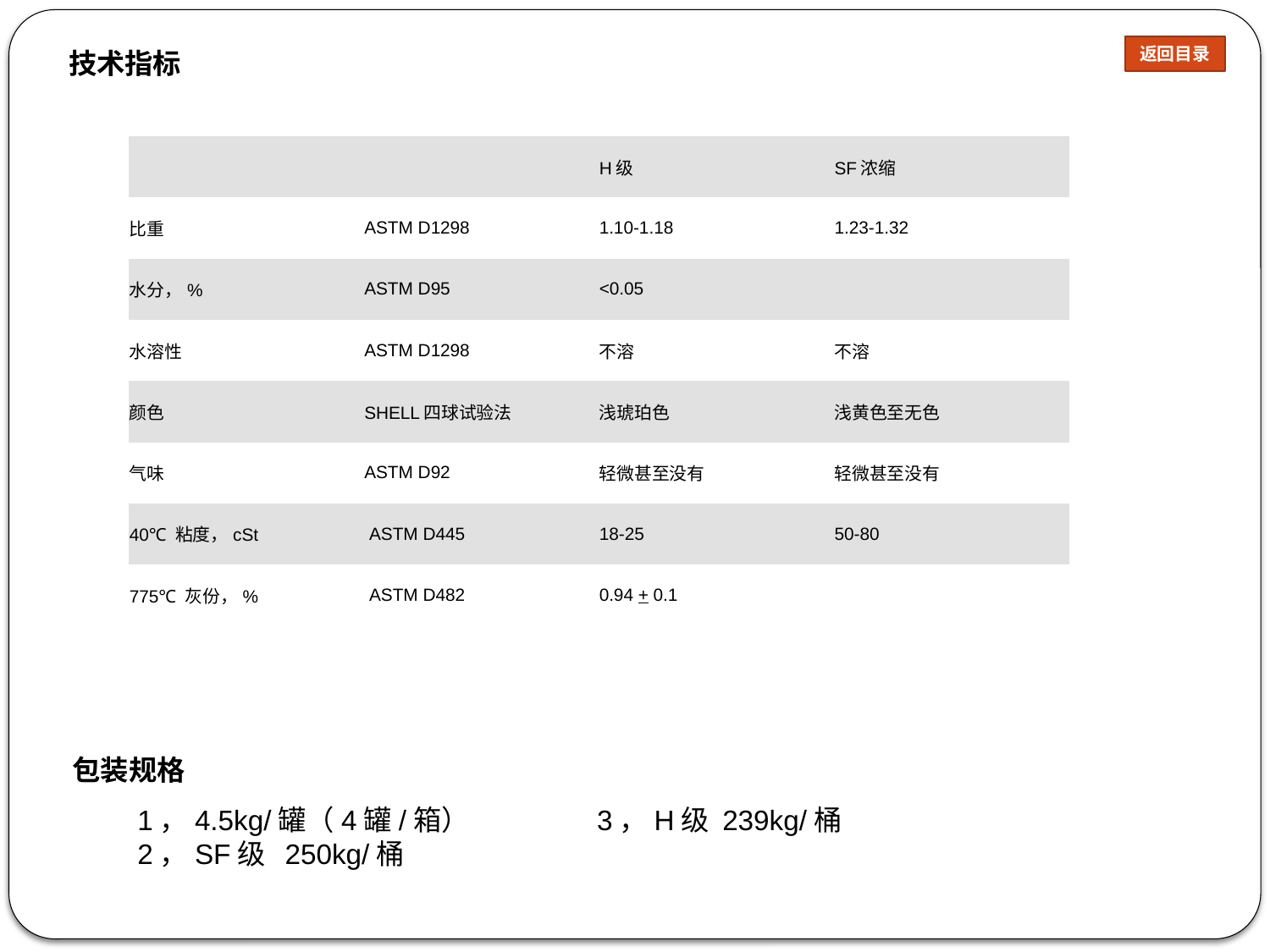

返回目录
技术指标
|  |  | H级 | SF浓缩 |
| --- | --- | --- | --- |
| 比重 | ASTM D1298 | 1.10-1.18 | 1.23-1.32 |
| 水分，% | ASTM D95 | <0.05 |  |
| 水溶性 | ASTM D1298 | 不溶 | 不溶 |
| 颜色 | SHELL四球试验法 | 浅琥珀色 | 浅黄色至无色 |
| 气味 | ASTM D92 | 轻微甚至没有 | 轻微甚至没有 |
| 40℃ 粘度，cSt | ASTM D445 | 18-25 | 50-80 |
| 775℃ 灰份，% | ASTM D482 | 0.94 + 0.1 |  |

包装规格
1，4.5kg/罐（4罐/箱）                   3，H级 239kg/桶
2，SF级  250kg/桶